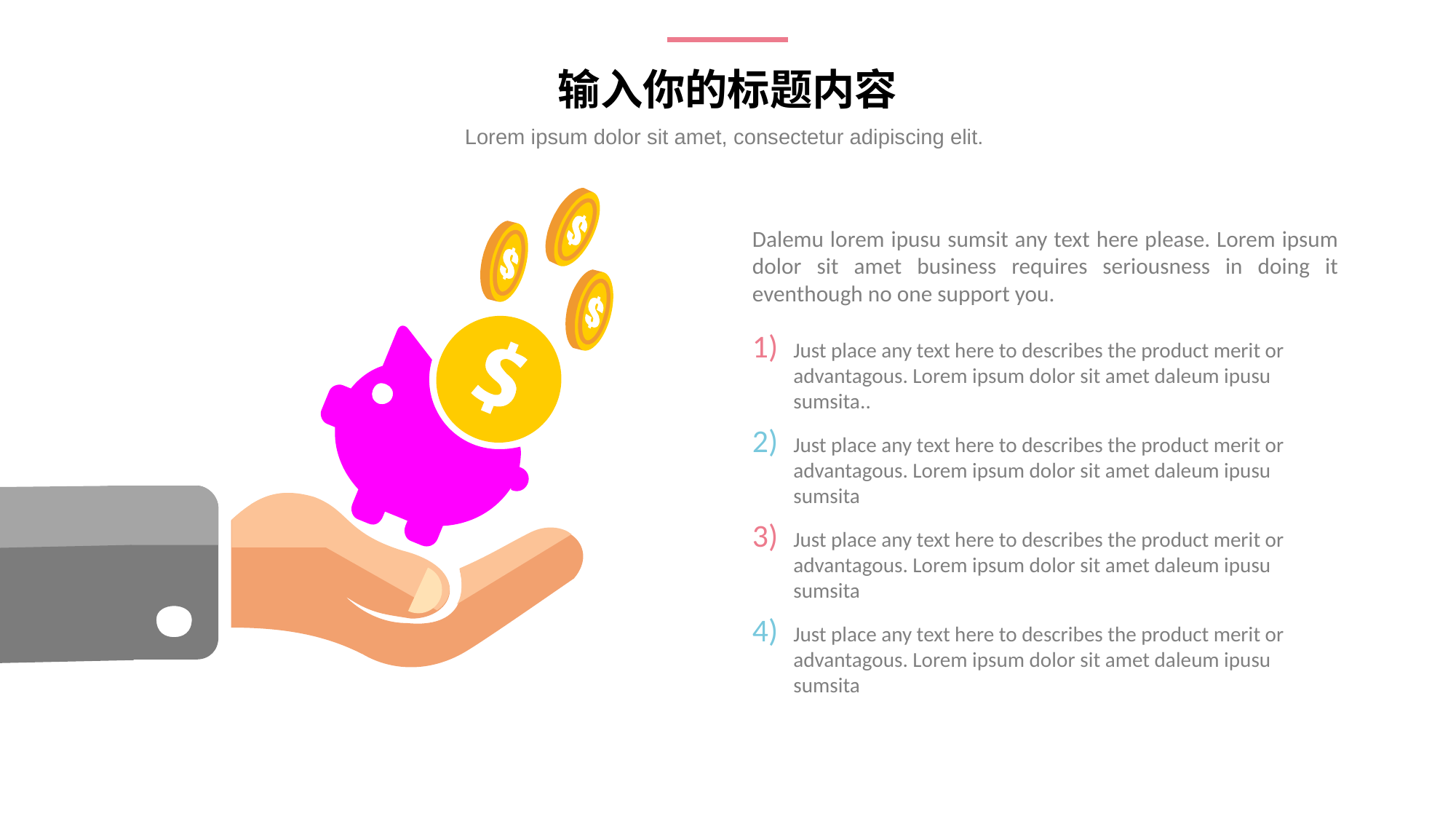

输入你的标题内容
Lorem ipsum dolor sit amet, consectetur adipiscing elit.

Dalemu lorem ipusu sumsit any text here please. Lorem ipsum dolor sit amet business requires seriousness in doing it eventhough no one support you.

Just place any text here to describes the product merit or advantagous. Lorem ipsum dolor sit amet daleum ipusu sumsita..
Just place any text here to describes the product merit or advantagous. Lorem ipsum dolor sit amet daleum ipusu sumsita
Just place any text here to describes the product merit or advantagous. Lorem ipsum dolor sit amet daleum ipusu sumsita
Just place any text here to describes the product merit or advantagous. Lorem ipsum dolor sit amet daleum ipusu sumsita